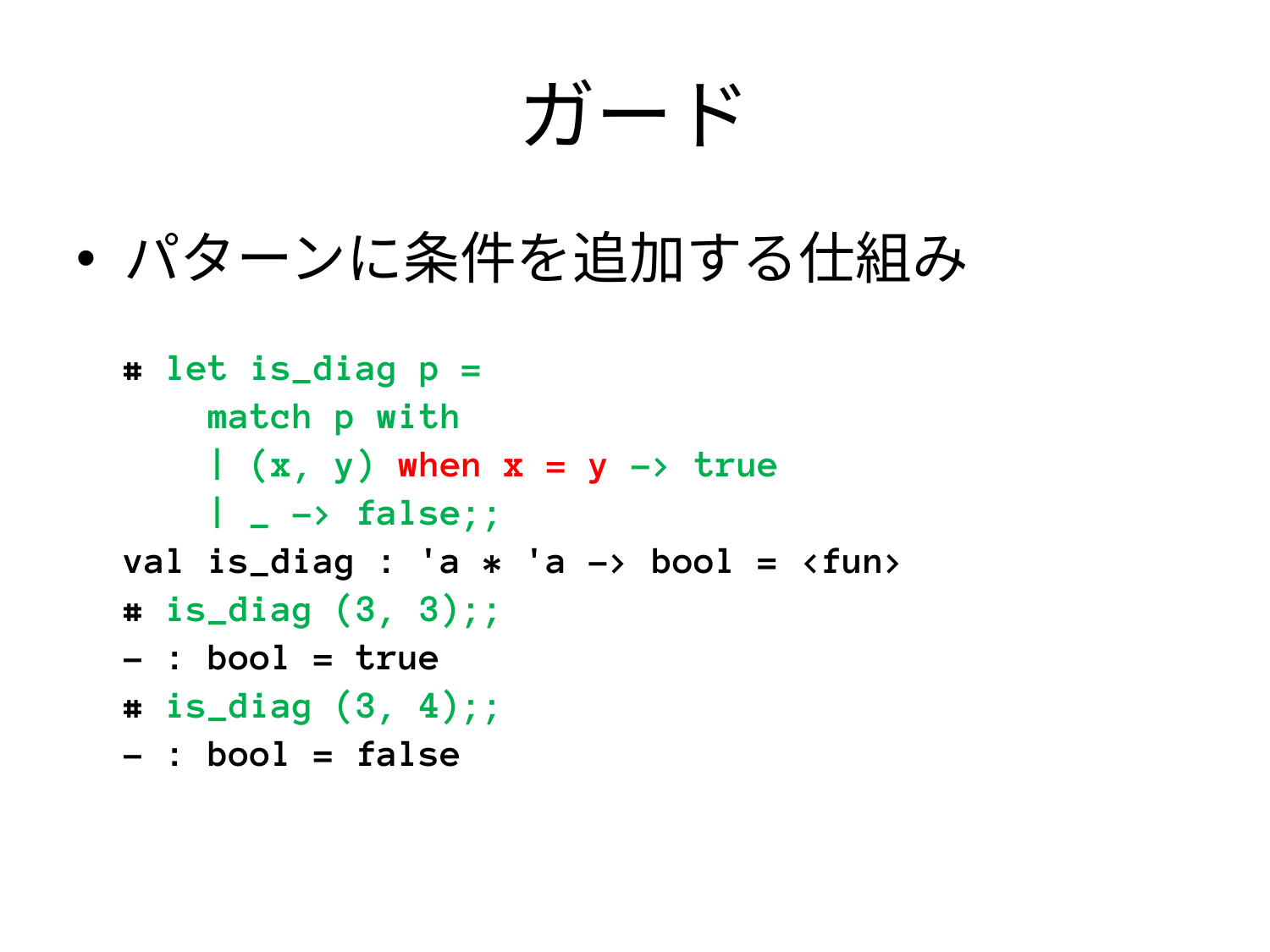

# ガード
パターンに条件を追加する仕組み

# let is_diag p =
    match p with
    | (x, y) when x = y -> true
    | _ -> false;;
val is_diag : 'a * 'a -> bool = <fun>
# is_diag (3, 3);;
- : bool = true
# is_diag (3, 4);;
- : bool = false